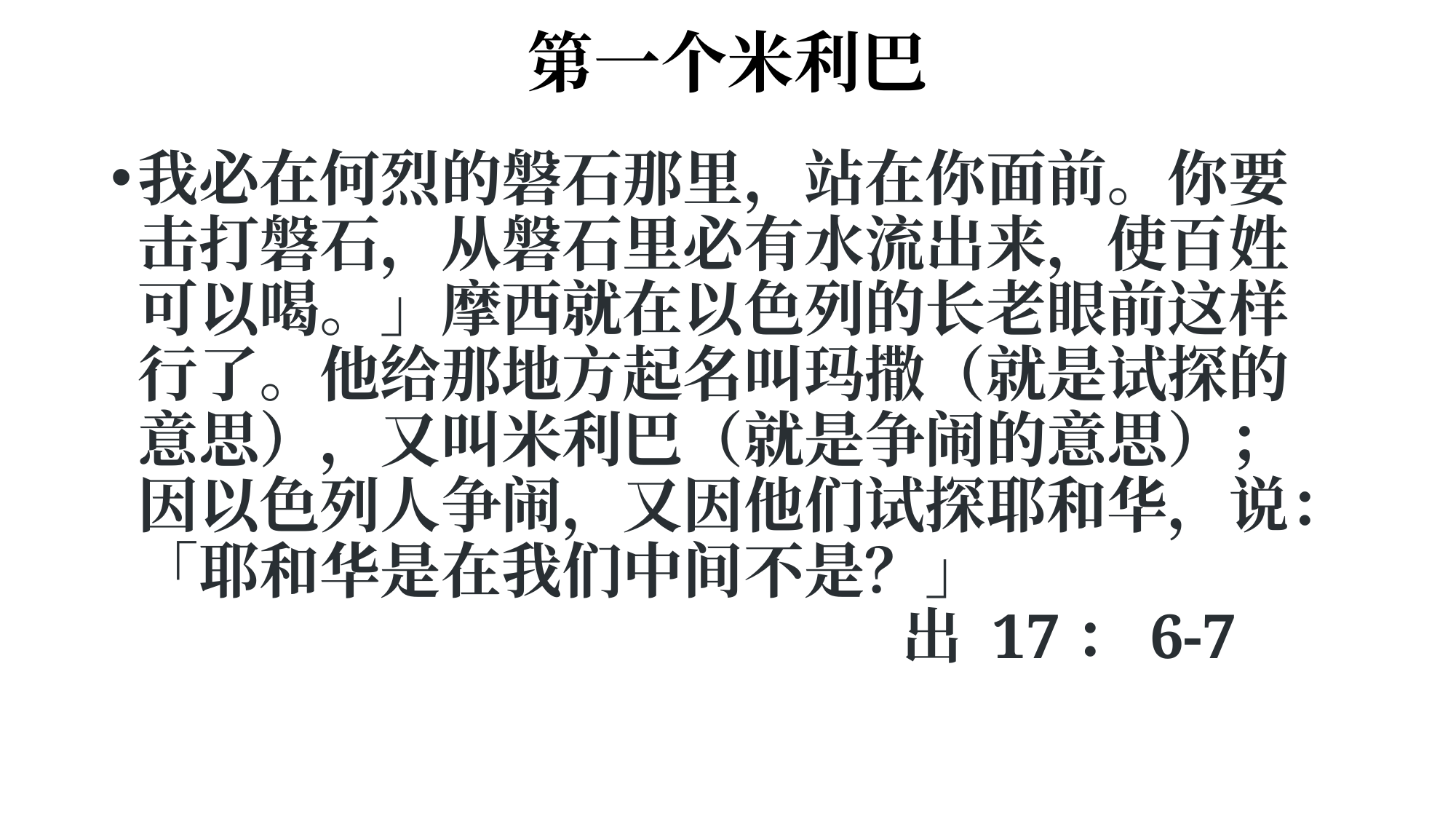

# 第一个米利巴
我必在何烈的磐石那里，站在你面前。你要击打磐石，从磐石里必有水流出来，使百姓可以喝。」摩西就在以色列的长老眼前这样行了。他给那地方起名叫玛撒（就是试探的意思），又叫米利巴（就是争闹的意思）；因以色列人争闹，又因他们试探耶和华，说：「耶和华是在我们中间不是？」 											出 17：6-7